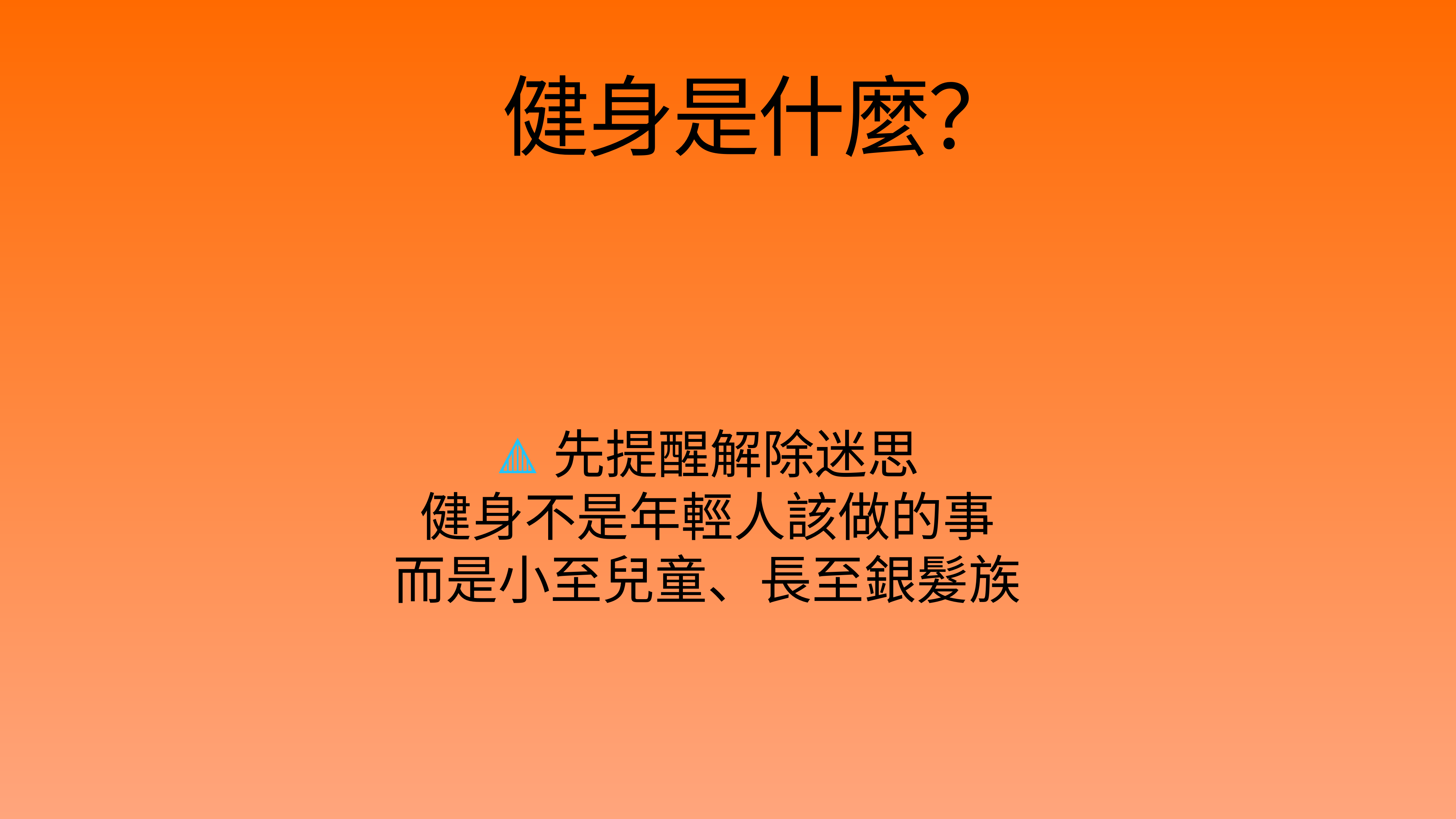

# 健身是什麼？
🔺先提醒解除迷思
健身不是年輕人該做的事
而是小至兒童、長至銀髮族